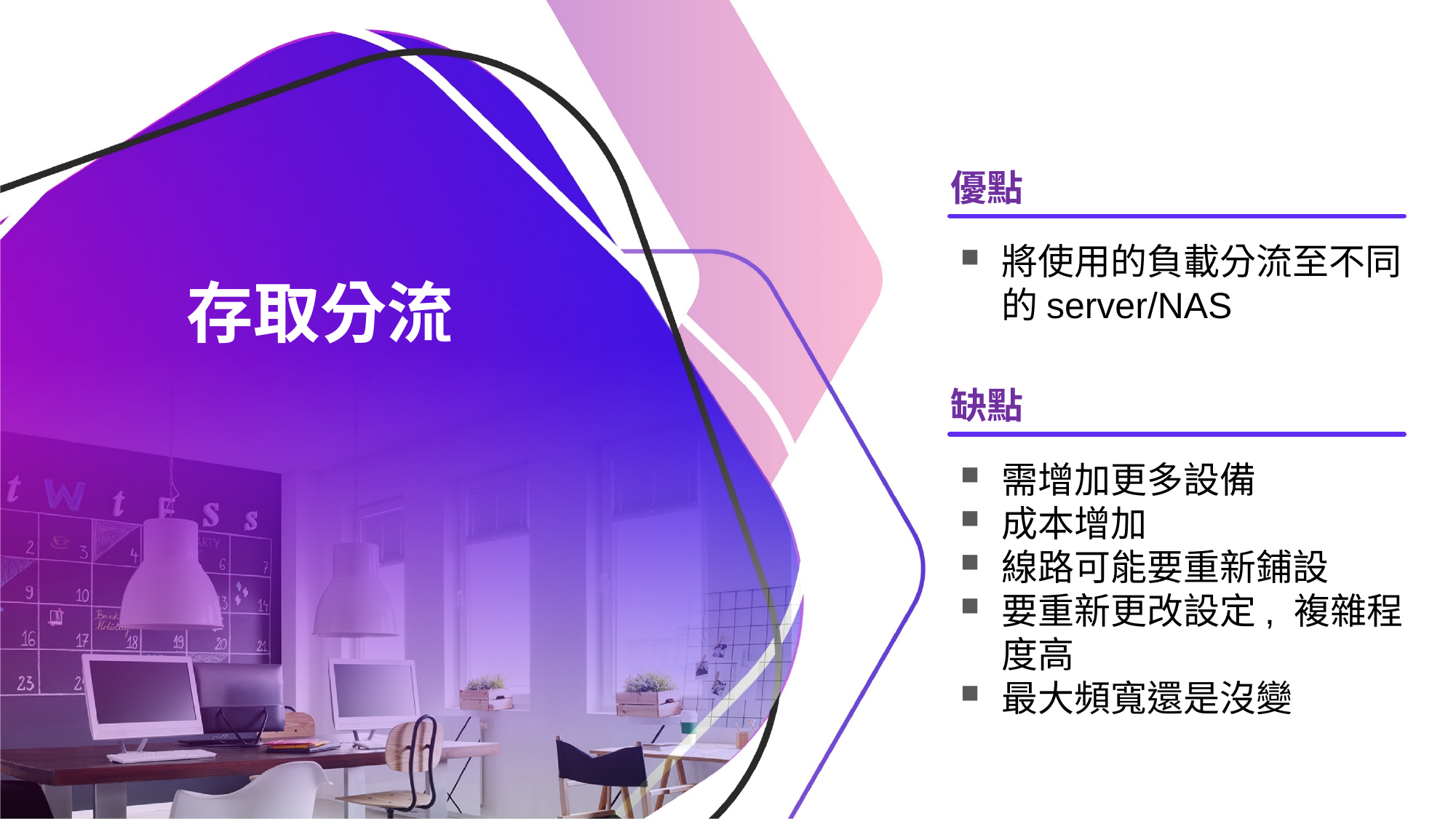

優點
# 存取分流
將使用的負載分流至不同的server/NAS
缺點
需增加更多設備
成本增加
線路可能要重新鋪設
要重新更改設定, 複雜程度高
最大頻寬還是沒變